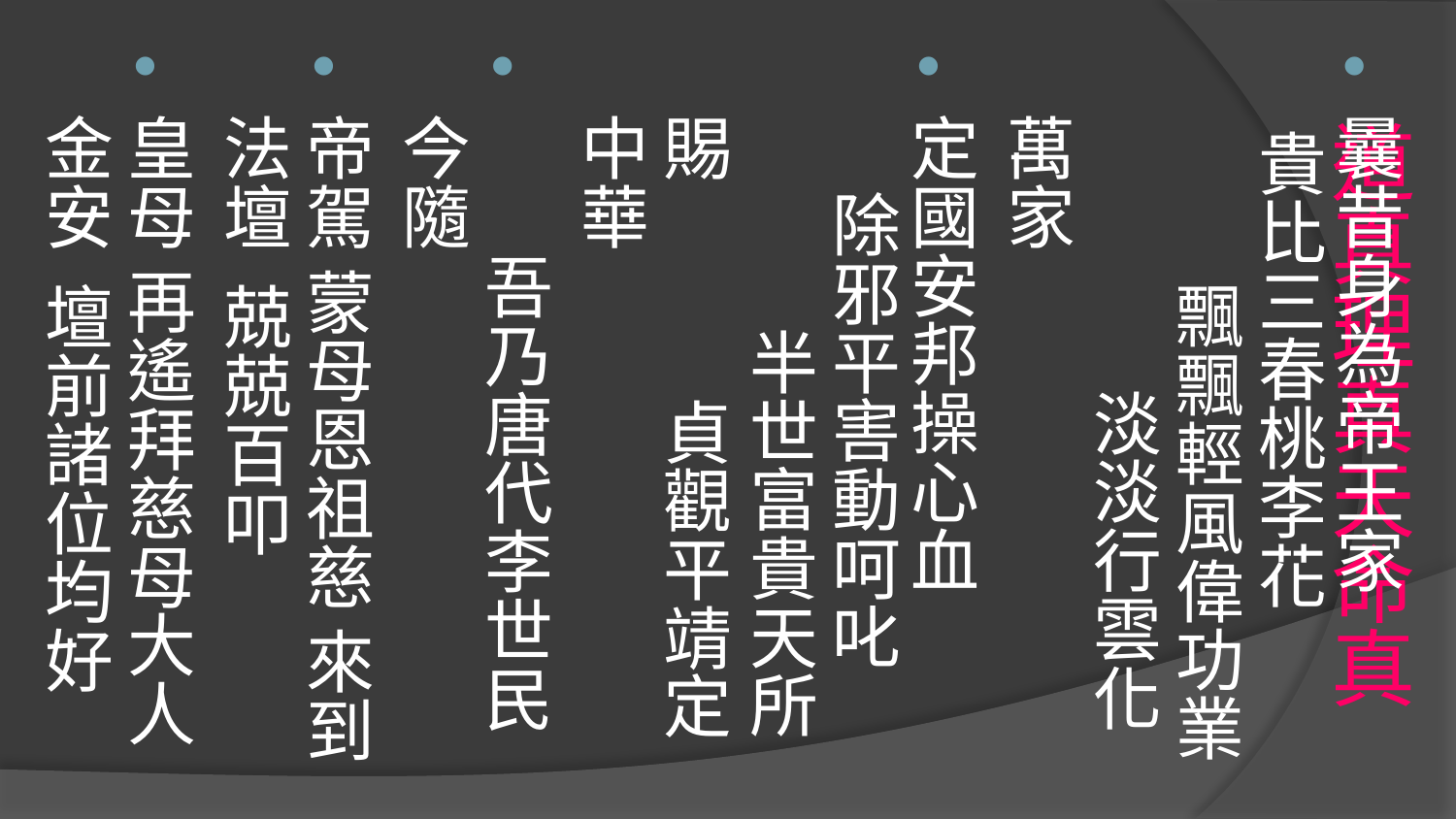

曩昔身為帝王家             貴比三春桃李花                      飄飄輕風偉功業                   淡淡行雲化萬家
定國安邦操心血                 除邪平害動呵叱                     半世富貴天所賜              貞觀平靖定中華
        吾乃唐代李世民今隨
帝駕 蒙母恩祖慈 來到法壇  兢兢百叩
皇母 再遙拜慈母大人金安  壇前諸位均好
# 道真理真天命真